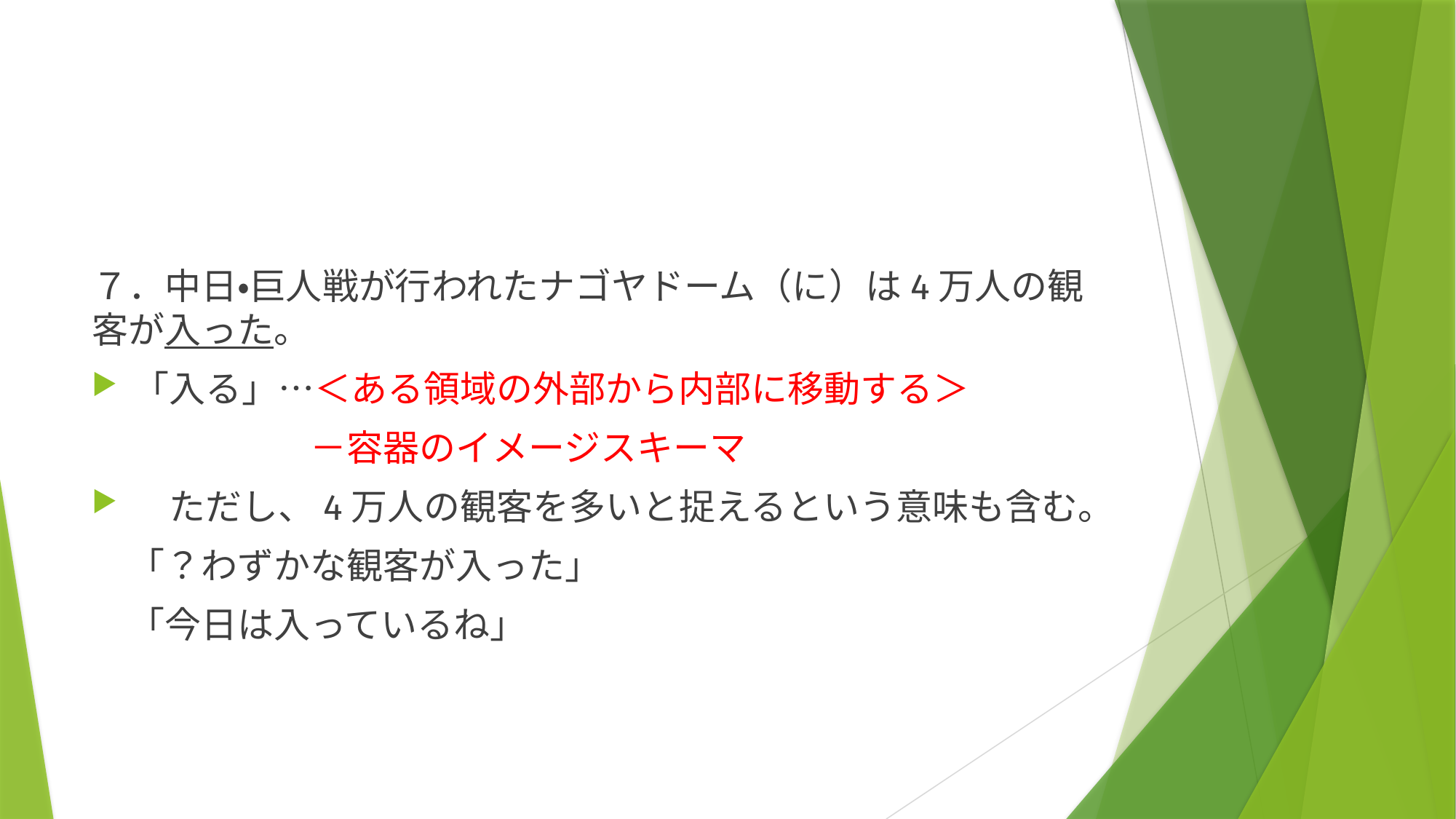

#
７．中日・巨人戦が行われたナゴヤドーム（に）は4万人の観客が入った。
「入る」…＜ある領域の外部から内部に移動する＞
　　　　　　－容器のイメージスキーマ
　ただし、4万人の観客を多いと捉えるという意味も含む。
　「？わずかな観客が入った」
　「今日は入っているね」